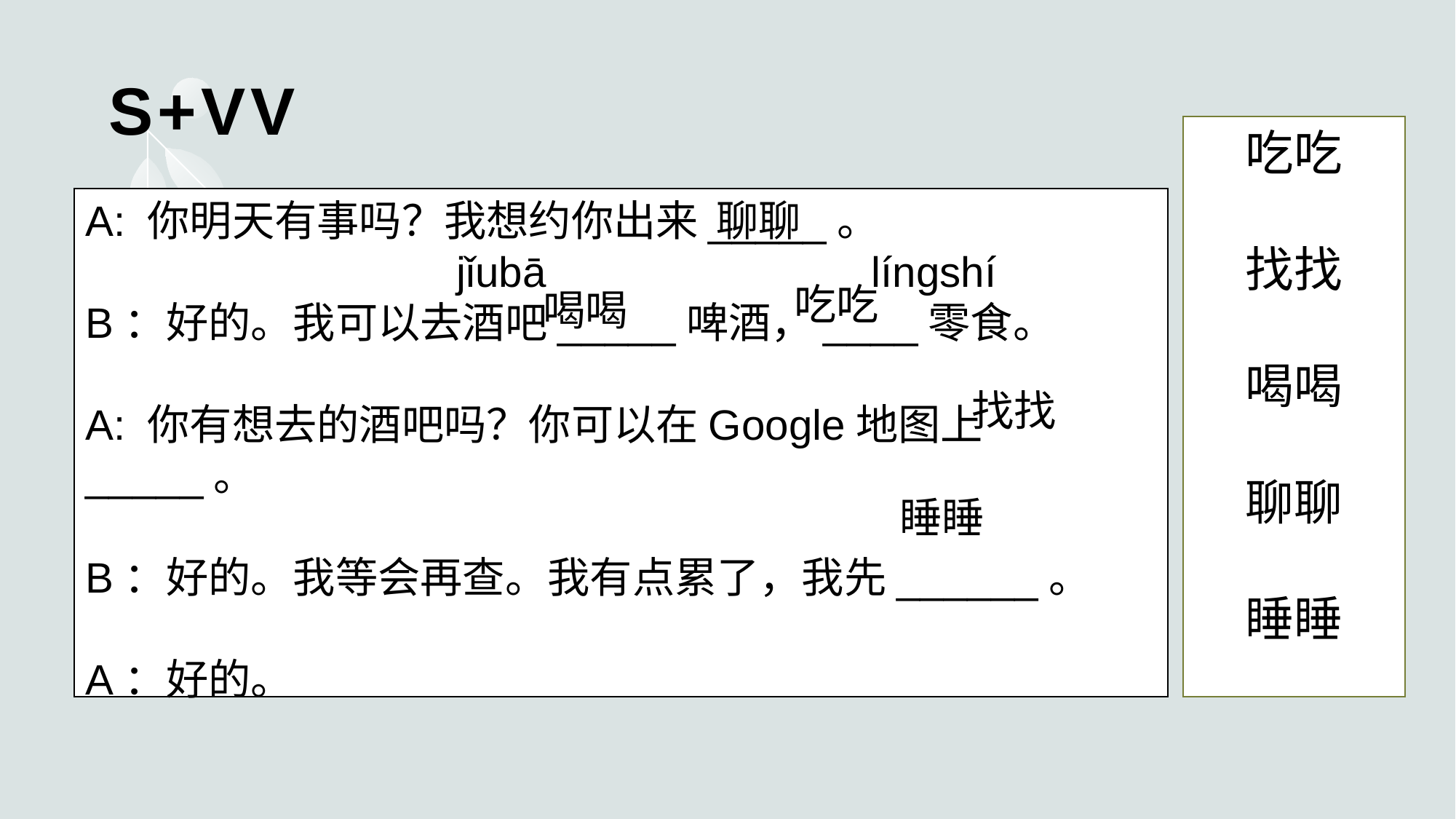

# S+VV
吃吃

找找

喝喝

聊聊

睡睡

A: 你明天有事吗？我想约你出来_____。

B：好的。我可以去酒吧_____啤酒，____零食。

A: 你有想去的酒吧吗？你可以在Google地图上_____。

B：好的。我等会再查。我有点累了，我先______。

A：好的。
聊聊
jǐubā
língshí
吃吃
喝喝
找找
睡睡